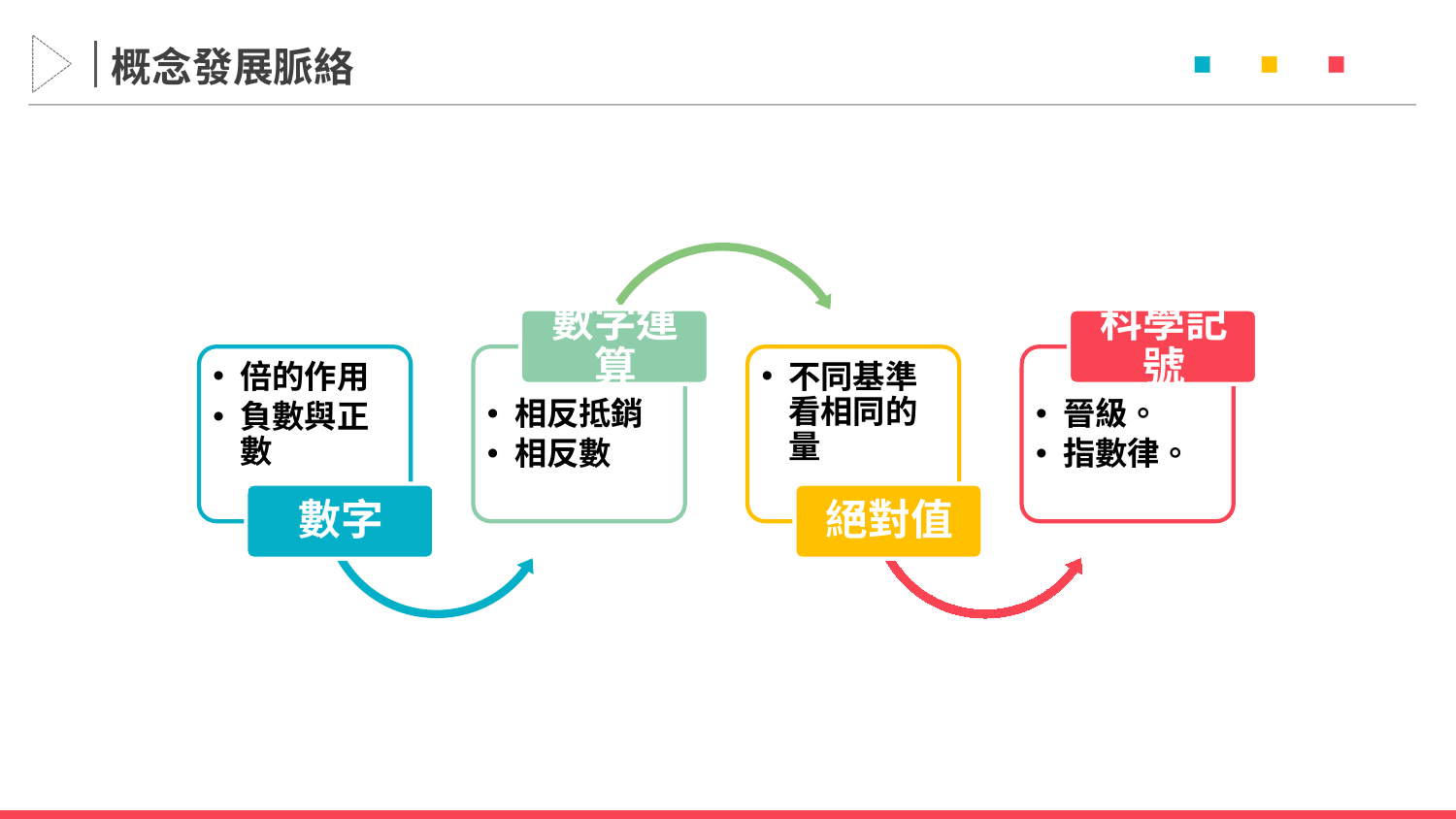

· · ·
概念發展脈絡

倍的作用
負數與正數
數字
相反抵銷
相反數
數字運算
不同基準看相同的量
絕對值
晉級。
指數律。
科學記號